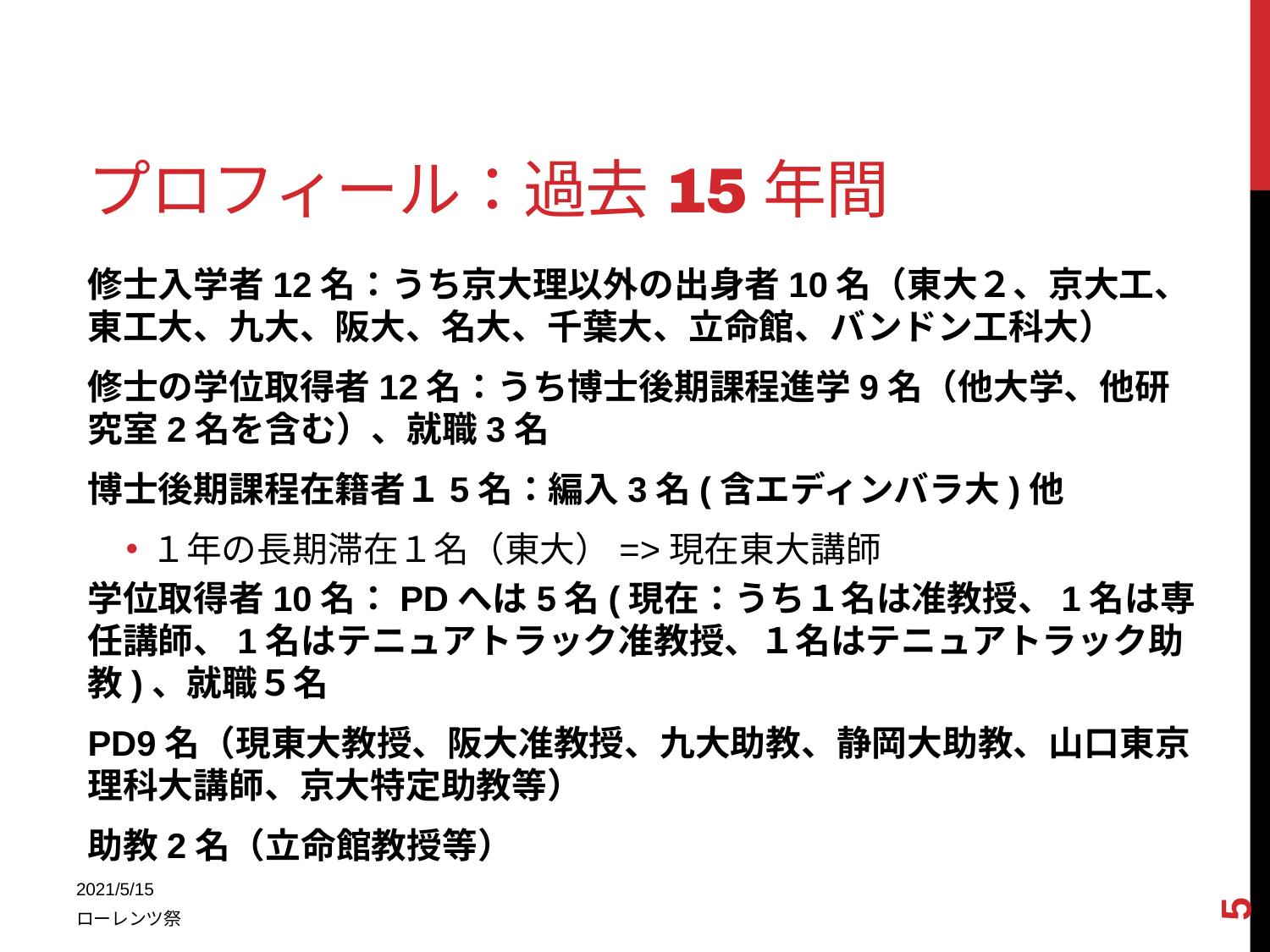

# プロフィール：過去15年間
修士入学者12名：うち京大理以外の出身者10名（東大２、京大工、東工大、九大、阪大、名大、千葉大、立命館、バンドン工科大）
修士の学位取得者12名：うち博士後期課程進学9名（他大学、他研究室2名を含む）、就職3名
博士後期課程在籍者１5名：編入3名(含エディンバラ大)他
１年の長期滞在１名（東大）=>現在東大講師
学位取得者10名：PDへは5名(現在：うち１名は准教授、1名は専任講師、1名はテニュアトラック准教授、１名はテニュアトラック助教)、就職５名
PD9名（現東大教授、阪大准教授、九大助教、静岡大助教、山口東京理科大講師、京大特定助教等）
助教2名（立命館教授等）

5
2021/5/15
ローレンツ祭